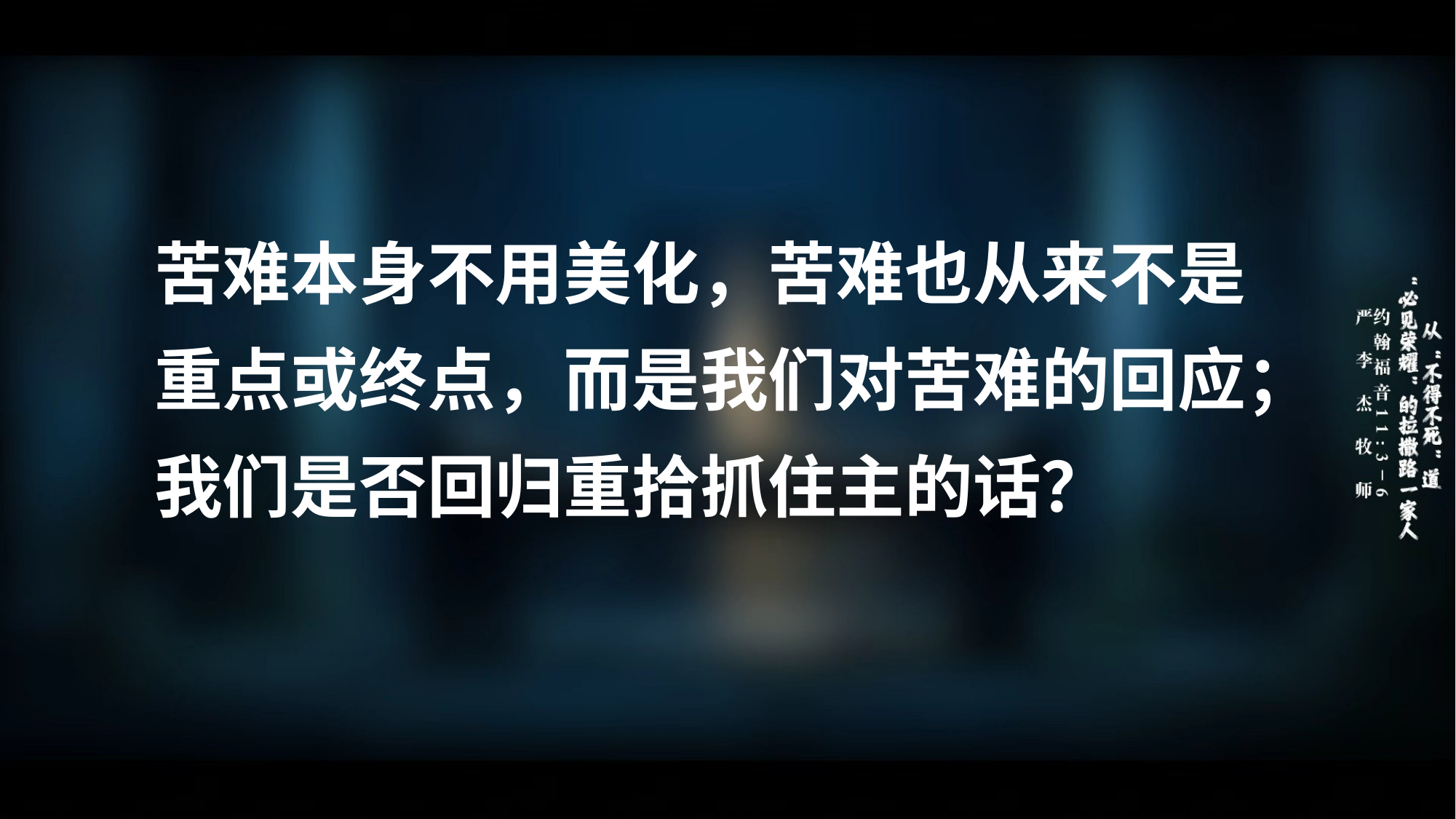

苦难本身不用美化，苦难也从来不是重点或终点，而是我们对苦难的回应；我们是否回归重拾抓住主的话？